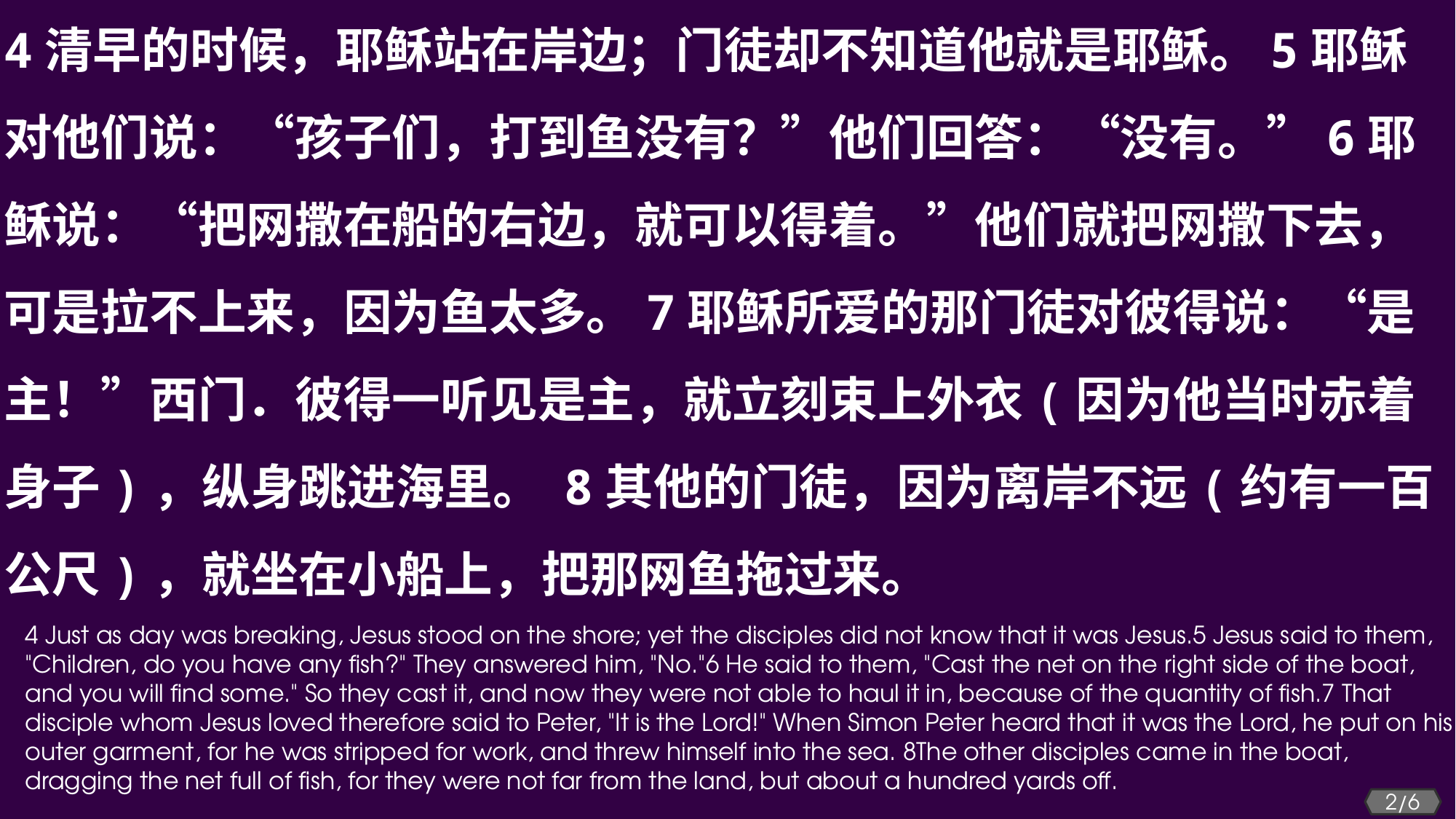

4清早的时候，耶稣站在岸边；门徒却不知道他就是耶稣。5耶稣对他们说：“孩子们，打到鱼没有？”他们回答：“没有。”6耶稣说：“把网撒在船的右边，就可以得着。”他们就把网撒下去，可是拉不上来，因为鱼太多。7耶稣所爱的那门徒对彼得说：“是主！”西门．彼得一听见是主，就立刻束上外衣(因为他当时赤着身子)，纵身跳进海里。 8其他的门徒，因为离岸不远(约有一百公尺)，就坐在小船上，把那网鱼拖过来。

4 Just as day was breaking, Jesus stood on the shore; yet the disciples did not know that it was Jesus.5 Jesus said to them, "Children, do you have any fish?" They answered him, "No."6 He said to them, "Cast the net on the right side of the boat, and you will find some." So they cast it, and now they were not able to haul it in, because of the quantity of fish.7 That disciple whom Jesus loved therefore said to Peter, "It is the Lord!" When Simon Peter heard that it was the Lord, he put on his outer garment, for he was stripped for work, and threw himself into the sea. 8The other disciples came in the boat, dragging the net full of fish, for they were not far from the land, but about a hundred yards off.
2/6